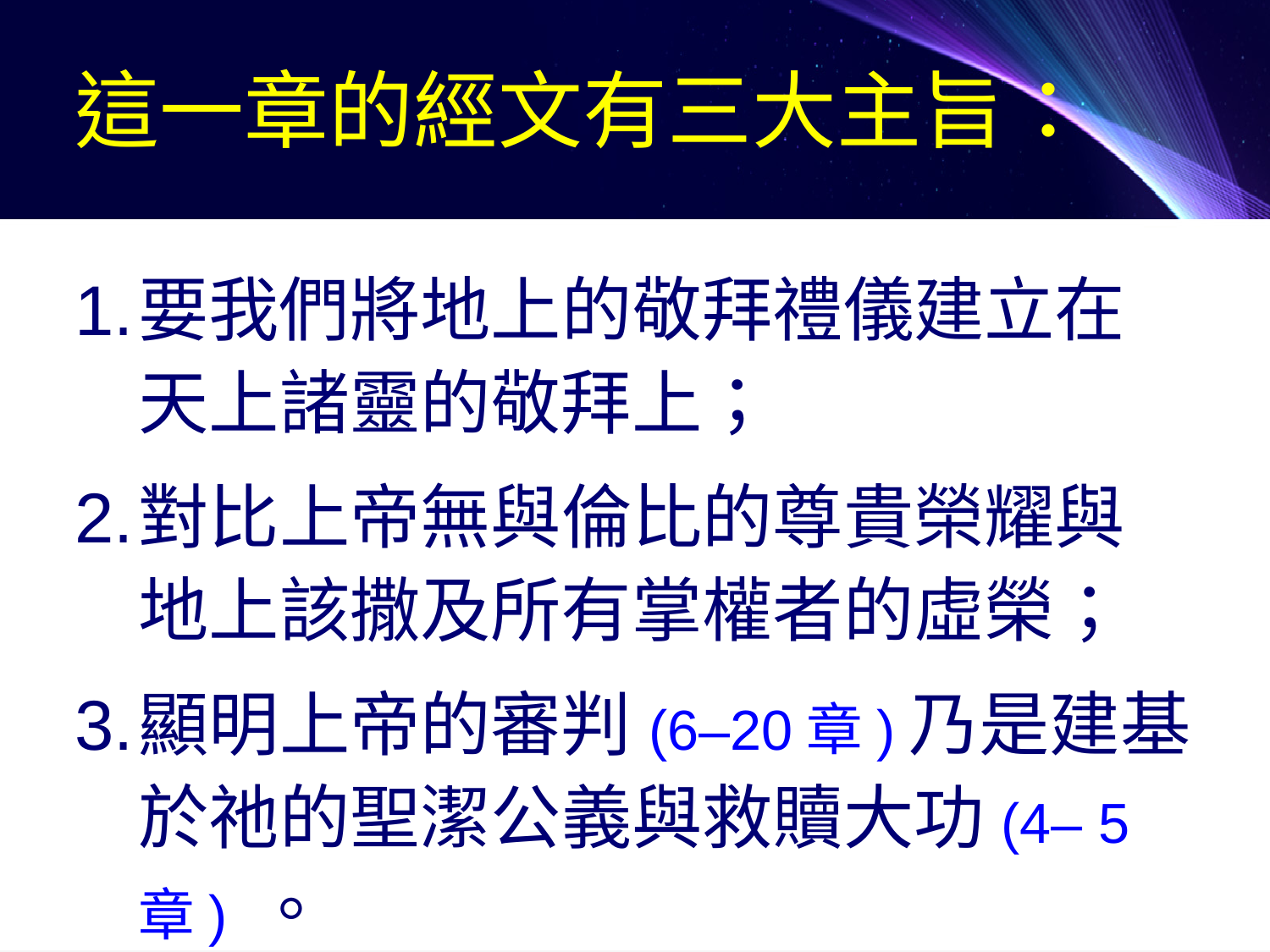

# 這一章的經文有三大主旨：
要我們將地上的敬拜禮儀建立在天上諸靈的敬拜上；
對比上帝無與倫比的尊貴榮耀與地上該撒及所有掌權者的虛榮；
顯明上帝的審判(6–20章)乃是建基於祂的聖潔公義與救贖大功(4– 5章) 。